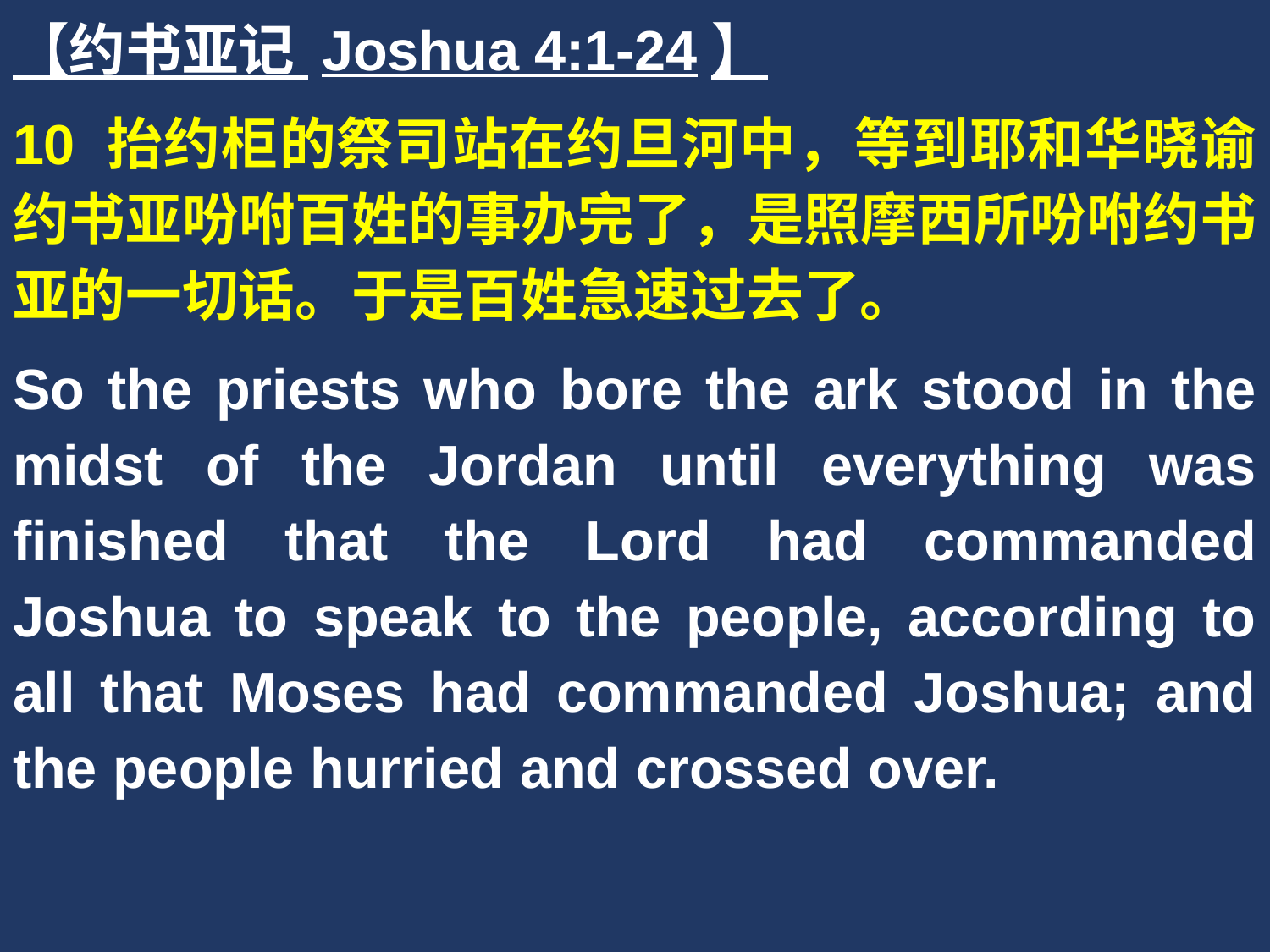

【约书亚记 Joshua 4:1-24】
10 抬约柜的祭司站在约旦河中，等到耶和华晓谕约书亚吩咐百姓的事办完了，是照摩西所吩咐约书亚的一切话。于是百姓急速过去了。
So the priests who bore the ark stood in the midst of the Jordan until everything was finished that the Lord had commanded Joshua to speak to the people, according to all that Moses had commanded Joshua; and the people hurried and crossed over.